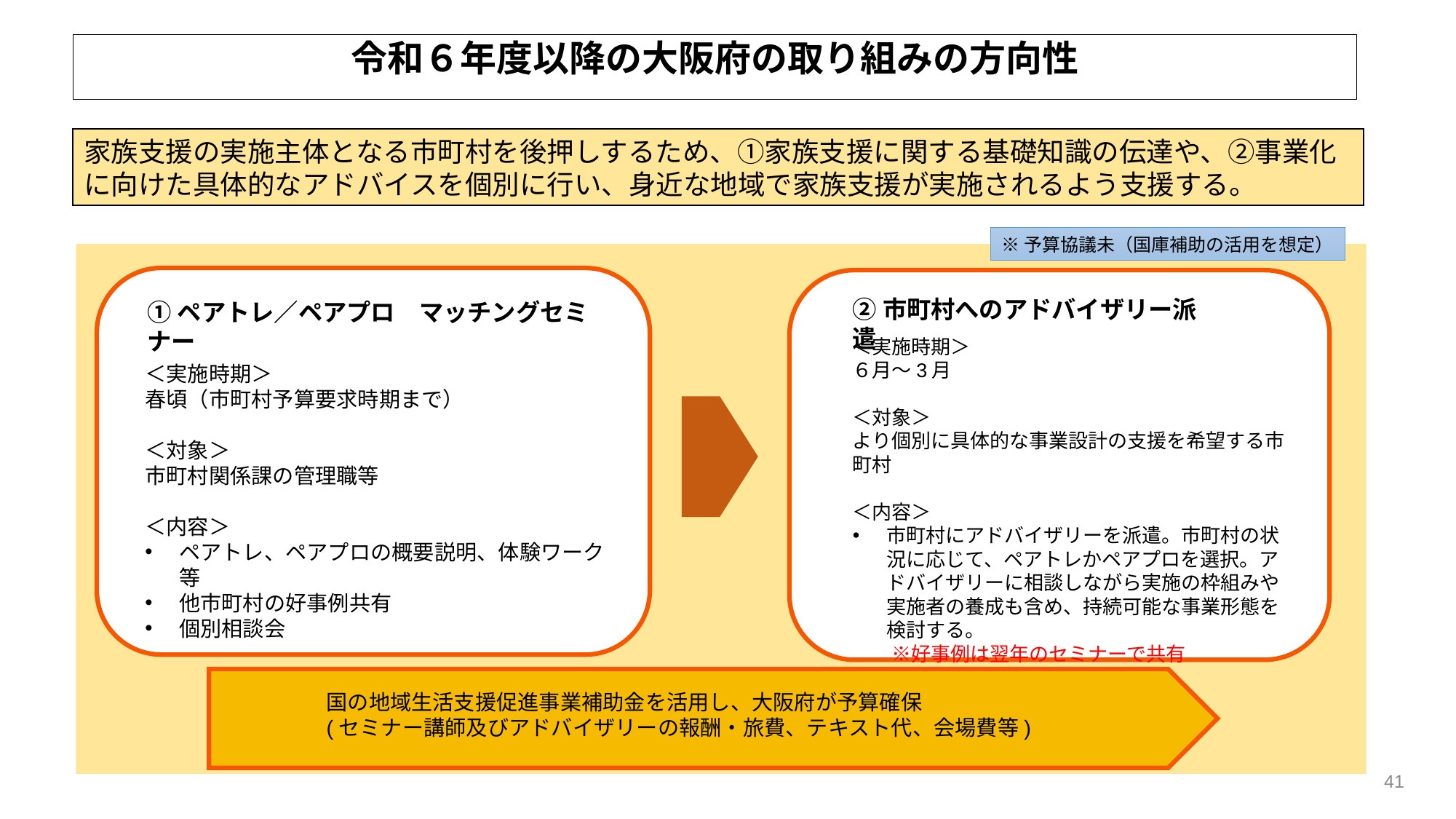

令和６年度以降の大阪府の取り組みの方向性
家族支援の実施主体となる市町村を後押しするため、①家族支援に関する基礎知識の伝達や、②事業化に向けた具体的なアドバイスを個別に行い、身近な地域で家族支援が実施されるよう支援する。
※予算協議未（国庫補助の活用を想定）

②市町村へのアドバイザリー派遣
①ペアトレ／ペアプロ　マッチングセミナー
＜実施時期＞
６月～3月

＜対象＞
より個別に具体的な事業設計の支援を希望する市町村

＜内容＞
市町村にアドバイザリーを派遣。市町村の状況に応じて、ペアトレかペアプロを選択。アドバイザリーに相談しながら実施の枠組みや実施者の養成も含め、持続可能な事業形態を検討する。
　　※好事例は翌年のセミナーで共有
＜実施時期＞
春頃（市町村予算要求時期まで）

＜対象＞
市町村関係課の管理職等

＜内容＞
ペアトレ、ペアプロの概要説明、体験ワーク等
他市町村の好事例共有
個別相談会

国の地域生活支援促進事業補助金を活用し、大阪府が予算確保
(セミナー講師及びアドバイザリーの報酬・旅費、テキスト代、会場費等)
41